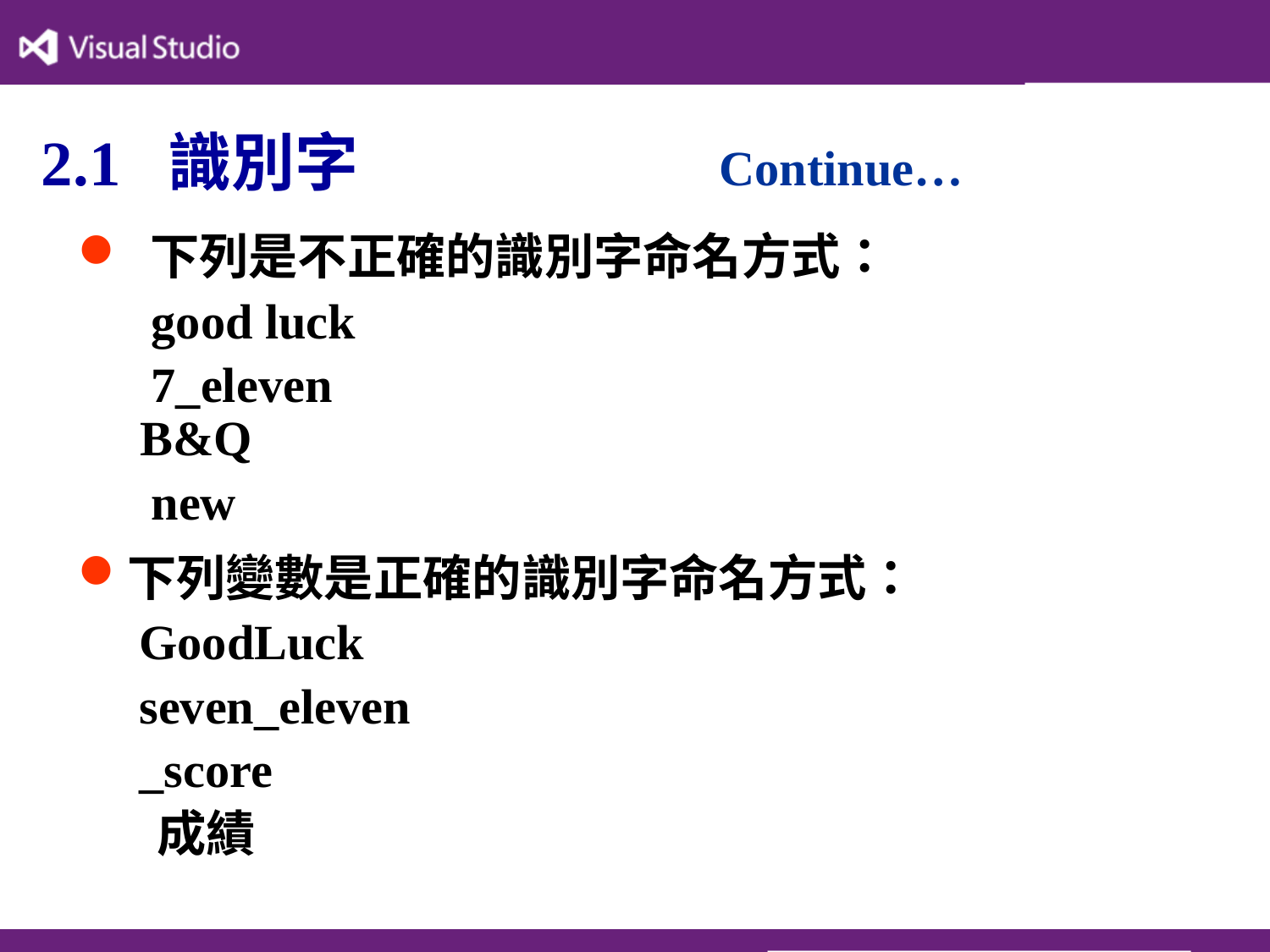

# 2.1	識別字                        Continue…
 下列是不正確的識別字命名方式：
      good luck
      7_eleven
  B&Q
      new
下列變數是正確的識別字命名方式：
     GoodLuck
     seven_eleven
     _score
      成績